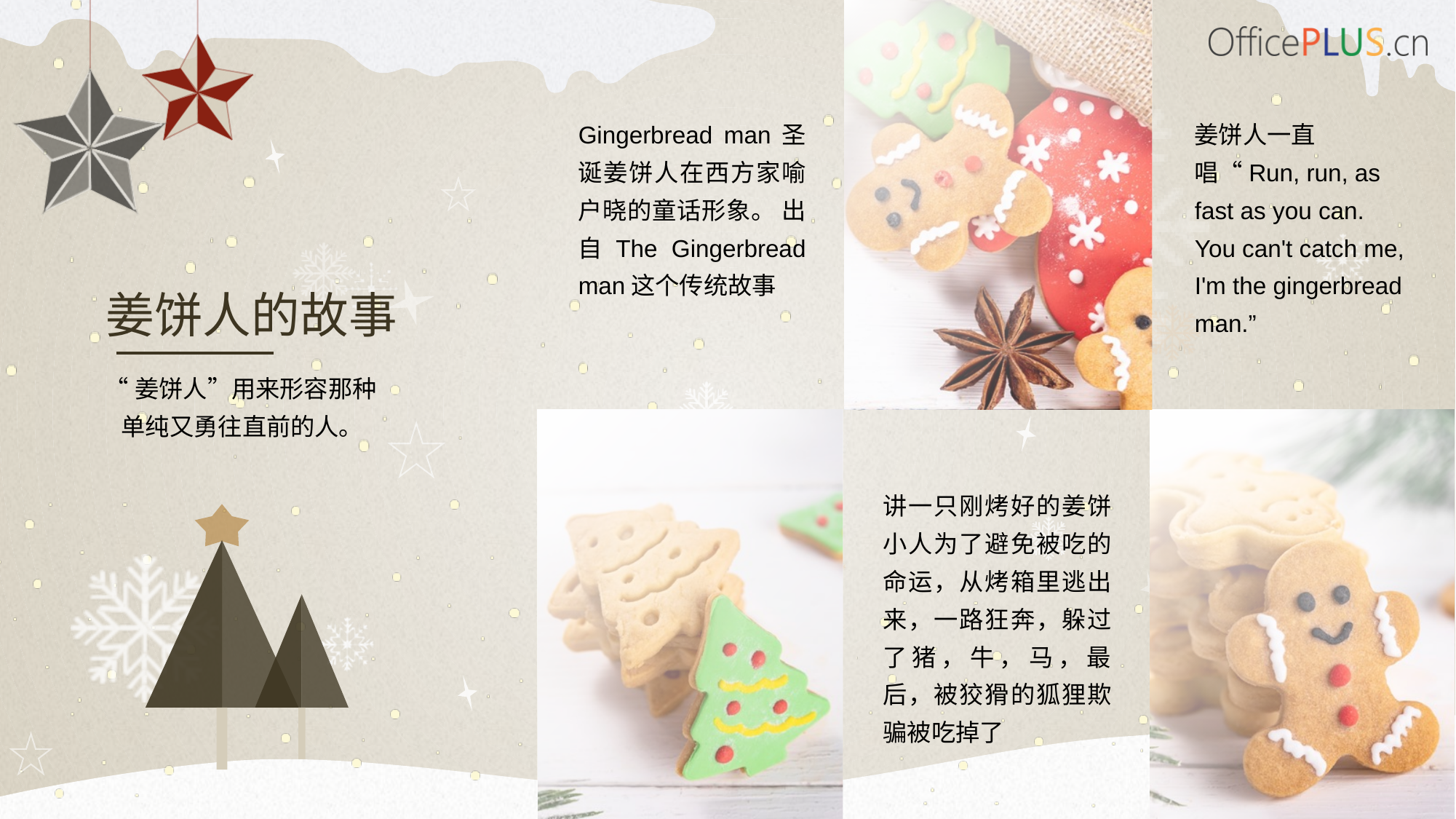

Gingerbread man圣诞姜饼人在西方家喻户晓的童话形象。 出自The Gingerbread man这个传统故事
姜饼人一直唱“Run, run, as fast as you can. You can't catch me, I'm the gingerbread man.”
姜饼人的故事
“姜饼人”用来形容那种
  单纯又勇往直前的人。

讲一只刚烤好的姜饼小人为了避免被吃的命运，从烤箱里逃出来，一路狂奔，躲过了猪，牛，马，最后，被狡猾的狐狸欺骗被吃掉了